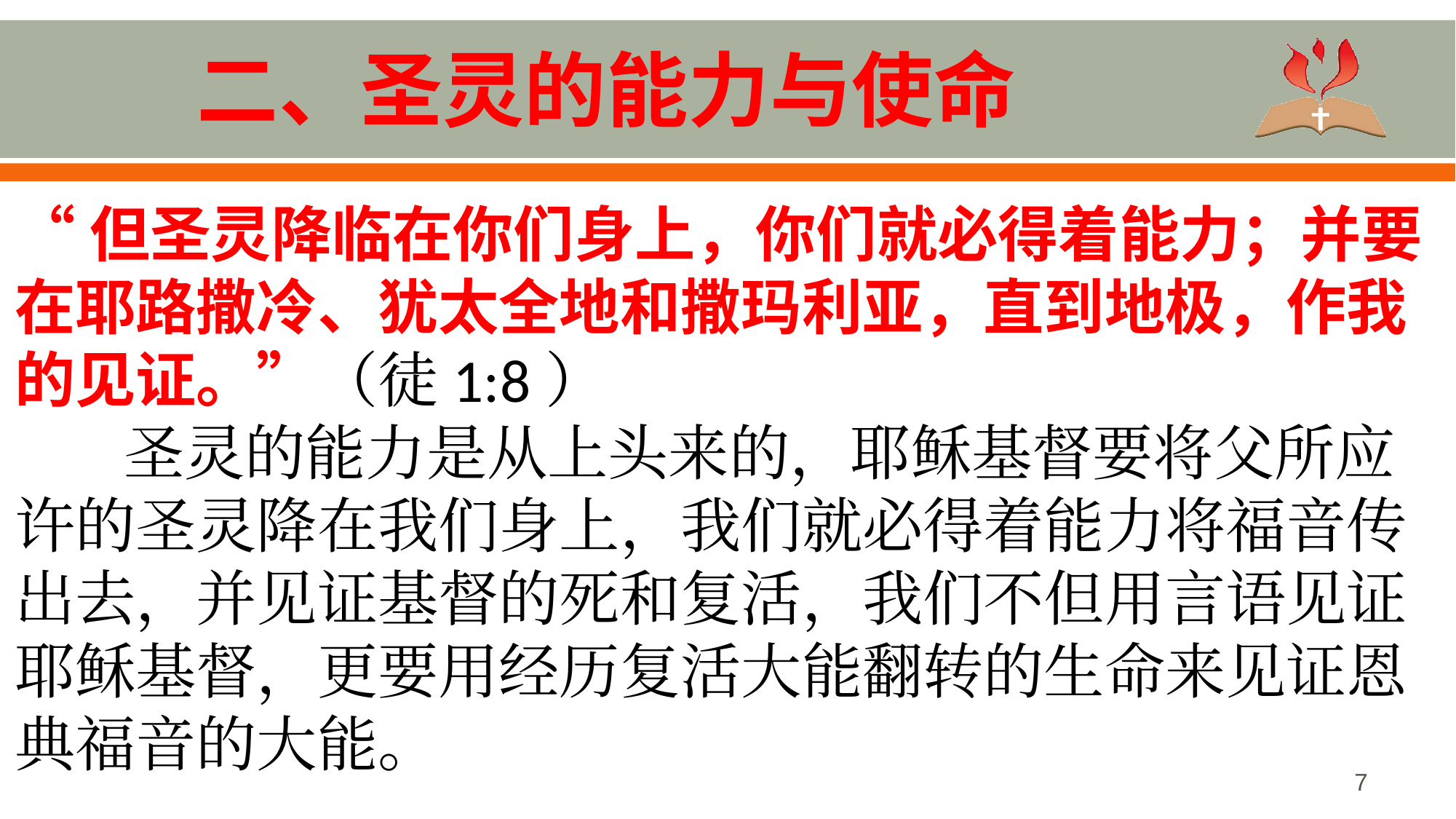

# 二、圣灵的能力与使命
“但圣灵降临在你们身上，你们就必得着能力；并要在耶路撒冷、犹太全地和撒玛利亚，直到地极，作我的见证。”（徒1:8）
圣灵的能力是从上头来的，耶稣基督要将父所应许的圣灵降在我们身上，我们就必得着能力将福音传出去，并见证基督的死和复活，我们不但用言语见证耶稣基督，更要用经历复活大能翻转的生命来见证恩典福音的大能。

7